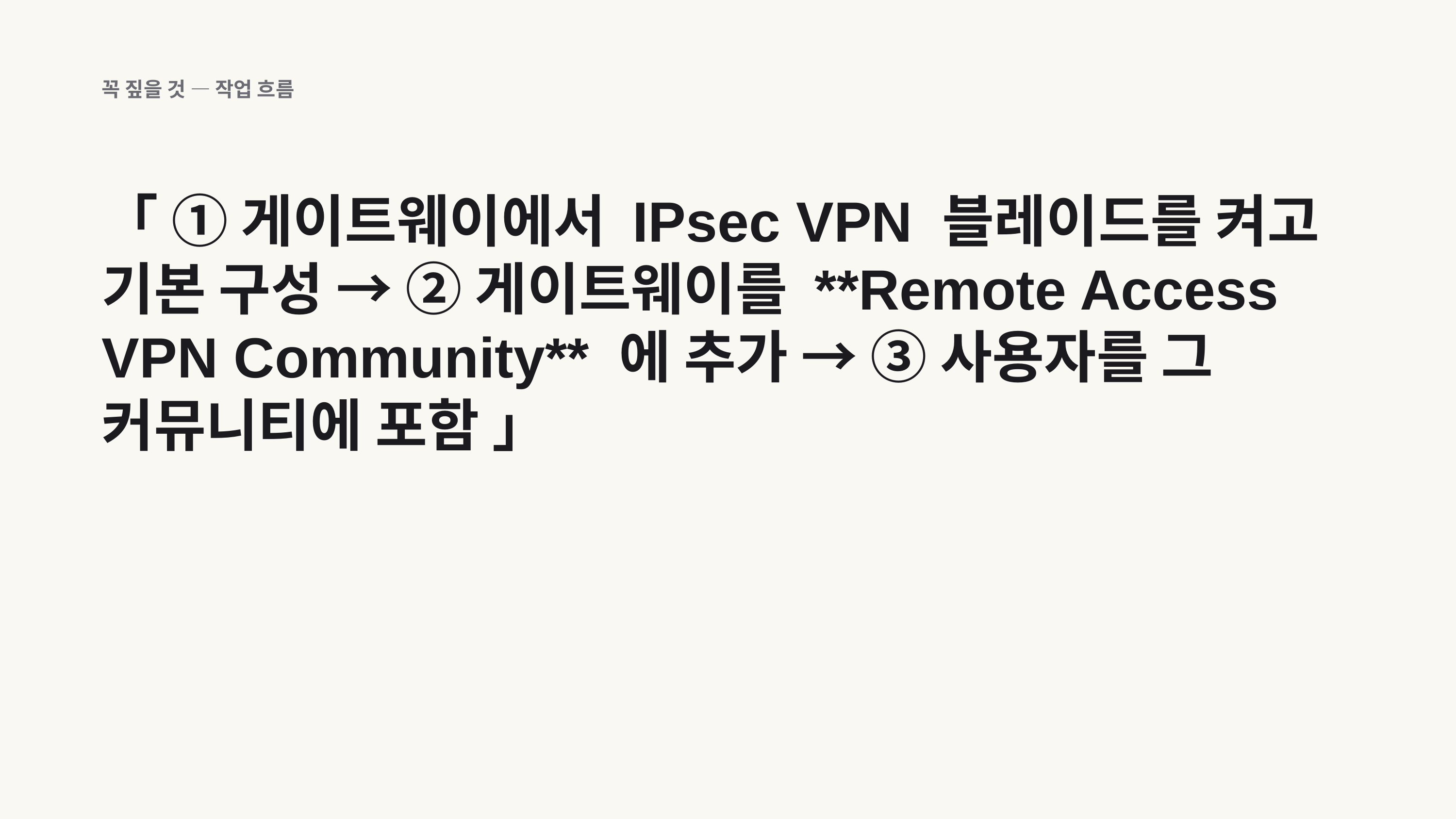

꼭 짚을 것 — 작업 흐름
「 ① 게이트웨이에서 IPsec VPN 블레이드를 켜고 기본 구성 → ② 게이트웨이를 **Remote Access VPN Community** 에 추가 → ③ 사용자를 그 커뮤니티에 포함 」